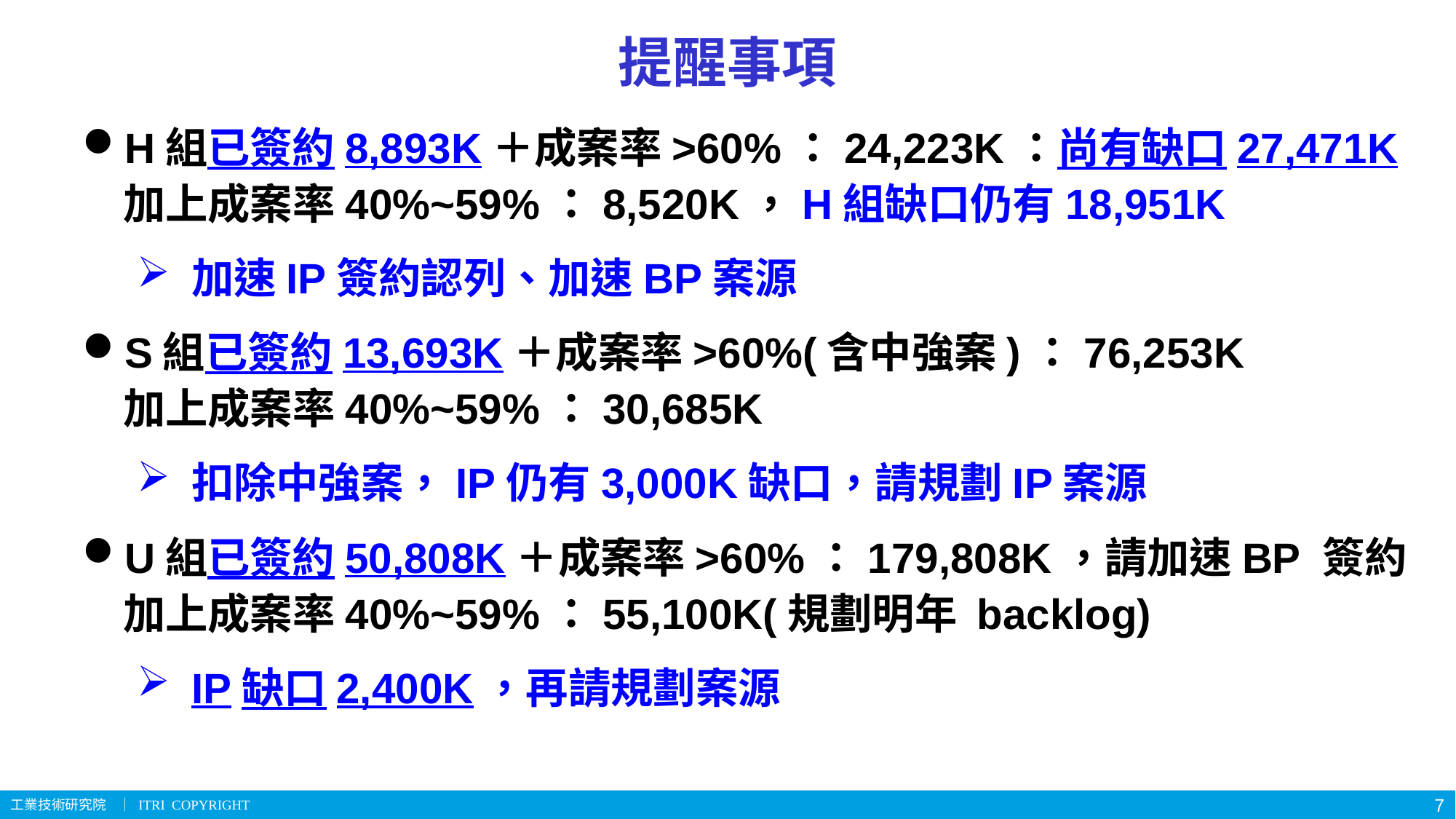

提醒事項
H組已簽約8,893K＋成案率>60%：24,223K：尚有缺口27,471K
加上成案率40%~59%：8,520K，H組缺口仍有18,951K
加速IP簽約認列、加速BP案源
S組已簽約13,693K＋成案率>60%(含中強案)：76,253K
加上成案率40%~59%：30,685K
扣除中強案，IP仍有3,000K缺口，請規劃IP案源
U組已簽約50,808K＋成案率>60%：179,808K，請加速BP 簽約
加上成案率40%~59%：55,100K(規劃明年 backlog)
IP缺口2,400K，再請規劃案源